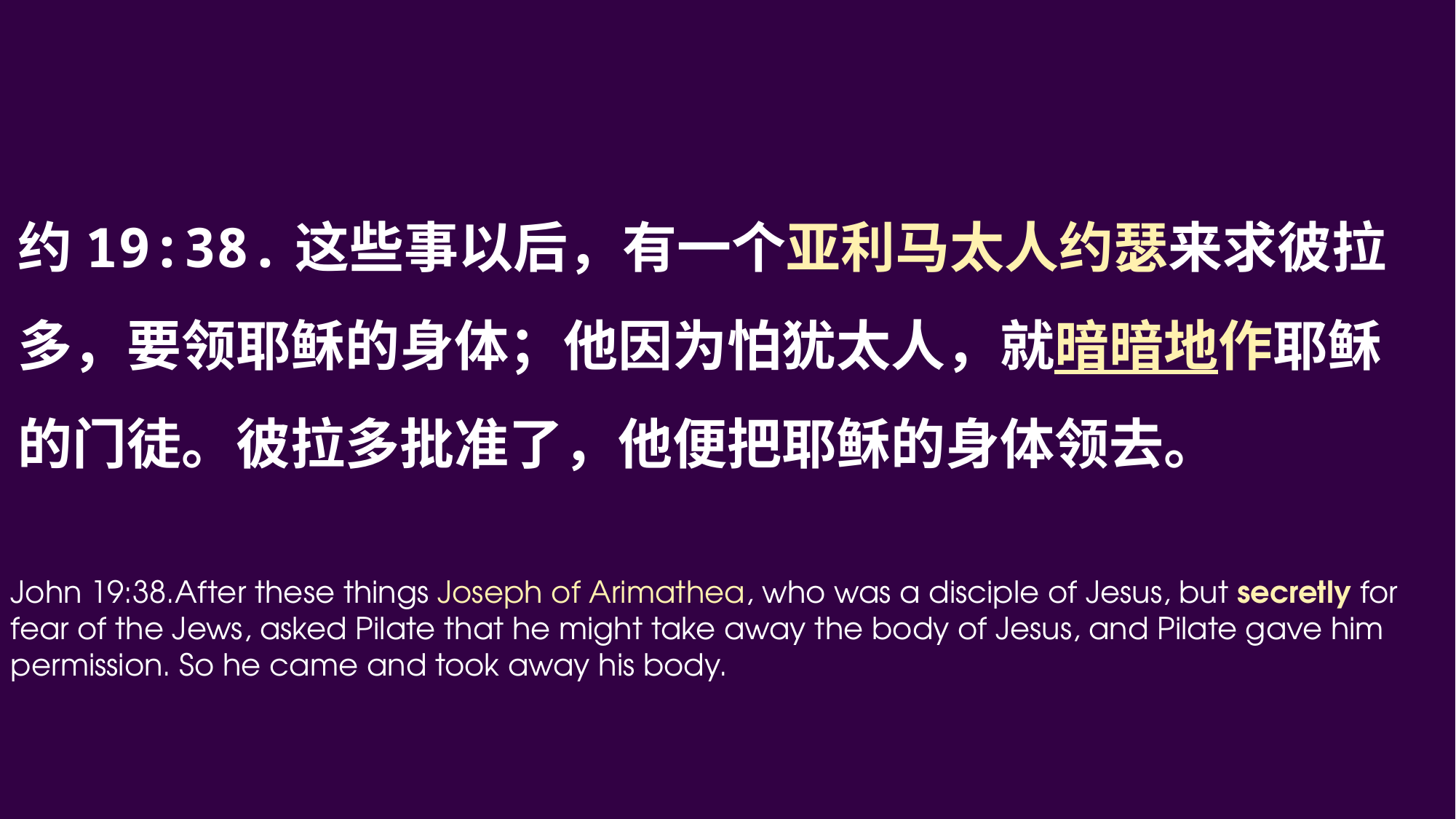

约19:38.这些事以后，有一个亚利马太人约瑟来求彼拉多，要领耶稣的身体；他因为怕犹太人，就暗暗地作耶稣的门徒。彼拉多批准了，他便把耶稣的身体领去。
John 19:38.After these things Joseph of Arimathea, who was a disciple of Jesus, but secretly for fear of the Jews, asked Pilate that he might take away the body of Jesus, and Pilate gave him permission. So he came and took away his body.